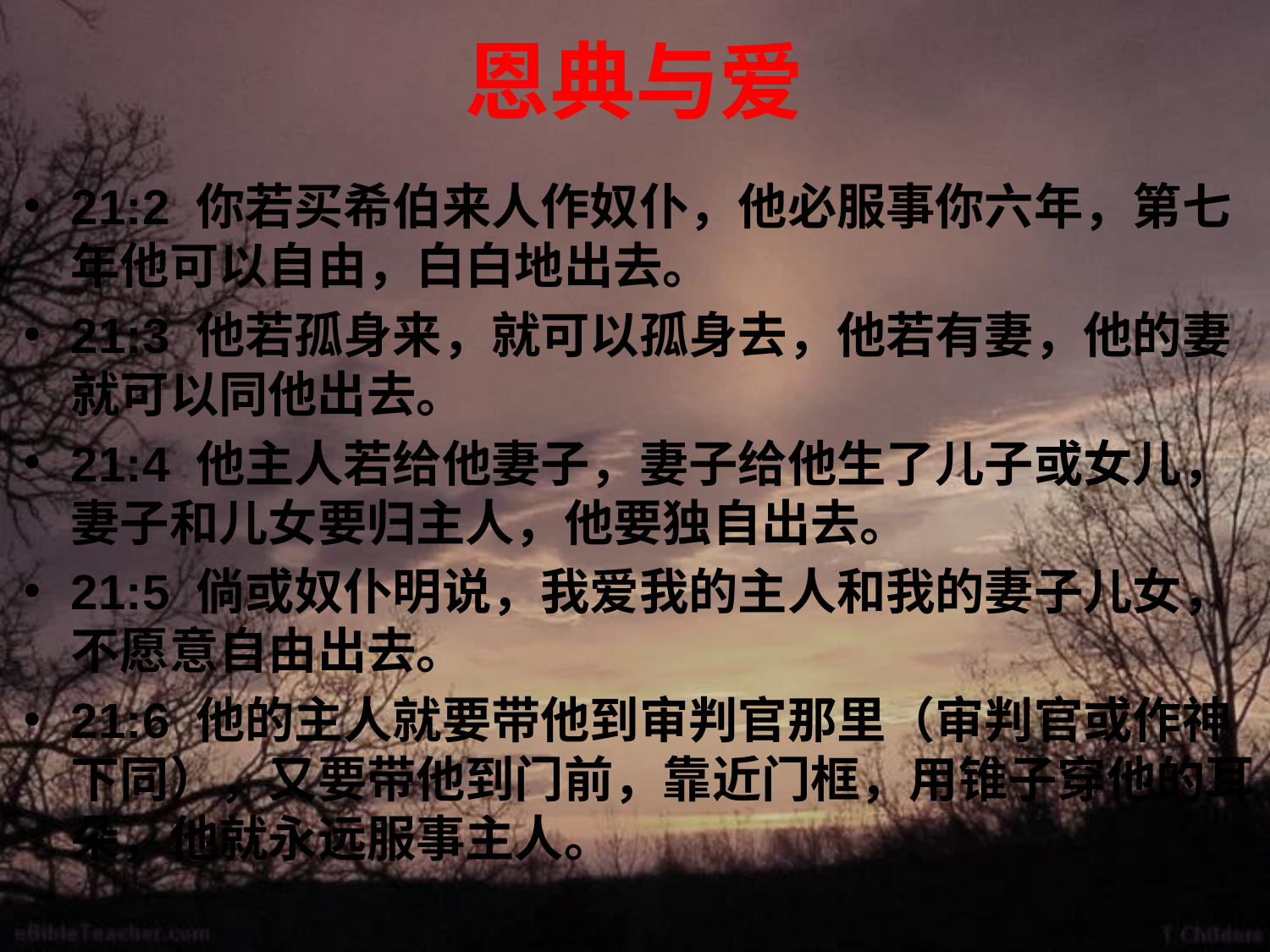

# 恩典与爱
21:2 你若买希伯来人作奴仆，他必服事你六年，第七年他可以自由，白白地出去。
21:3 他若孤身来，就可以孤身去，他若有妻，他的妻就可以同他出去。
21:4 他主人若给他妻子，妻子给他生了儿子或女儿，妻子和儿女要归主人，他要独自出去。
21:5 倘或奴仆明说，我爱我的主人和我的妻子儿女，不愿意自由出去。
21:6 他的主人就要带他到审判官那里（审判官或作神下同），又要带他到门前，靠近门框，用锥子穿他的耳朵，他就永远服事主人。